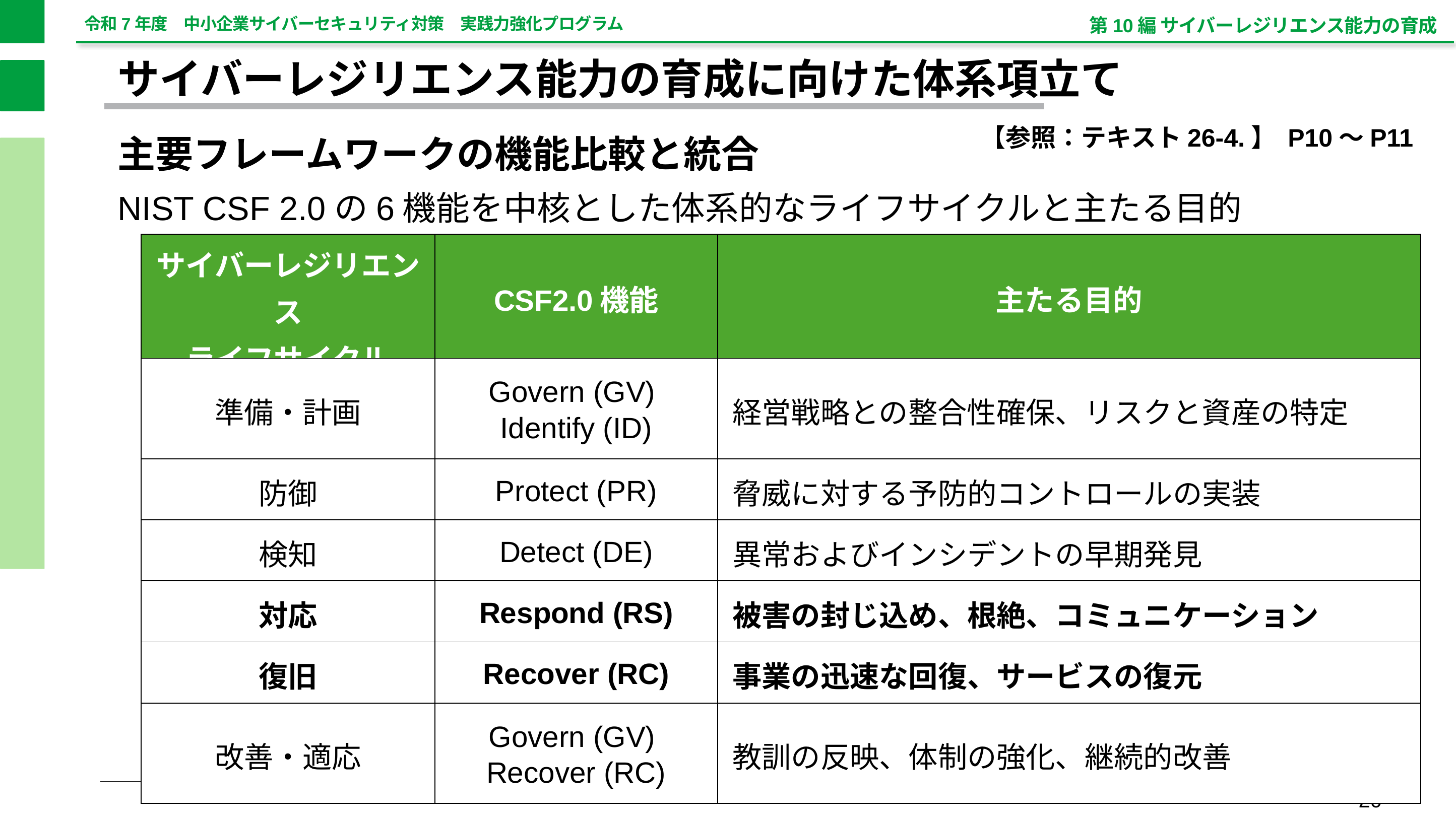

第10編 サイバーレジリエンス能力の育成
サイバーレジリエンス能力の育成に向けた体系項立て
【参照：テキスト26-4.】 P10～P11

主要フレームワークの機能比較と統合
NIST CSF 2.0の6機能を中核とした体系的なライフサイクルと主たる目的
| サイバーレジリエンス ライフサイクル | CSF2.0機能 | 主たる目的 |
| --- | --- | --- |
| 準備・計画 | Govern (GV) Identify (ID) | 経営戦略との整合性確保、リスクと資産の特定 |
| 防御 | Protect (PR) | 脅威に対する予防的コントロールの実装 |
| 検知 | Detect (DE) | 異常およびインシデントの早期発見 |
| 対応 | Respond (RS) | 被害の封じ込め、根絶、コミュニケーション |
| 復旧 | Recover (RC) | 事業の迅速な回復、サービスの復元 |
| 改善・適応 | Govern (GV) Recover (RC) | 教訓の反映、体制の強化、継続的改善 |